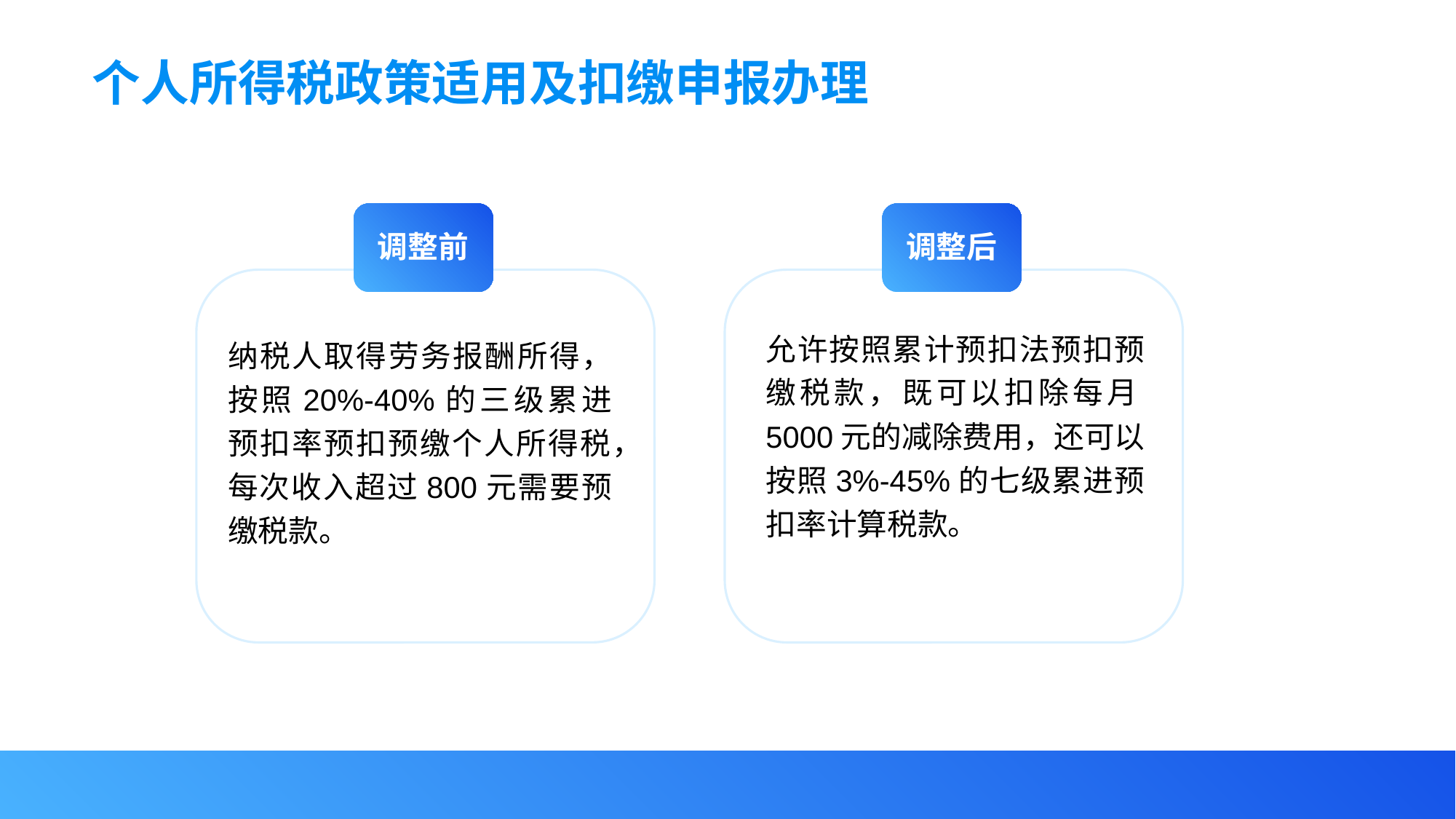

个人所得税政策适用及扣缴申报办理

调整前
调整后

允许按照累计预扣法预扣预缴税款，既可以扣除每月5000元的减除费用，还可以按照3%-45%的七级累进预扣率计算税款。
纳税人取得劳务报酬所得，按照20%-40%的三级累进预扣率预扣预缴个人所得税，每次收入超过800元需要预缴税款。